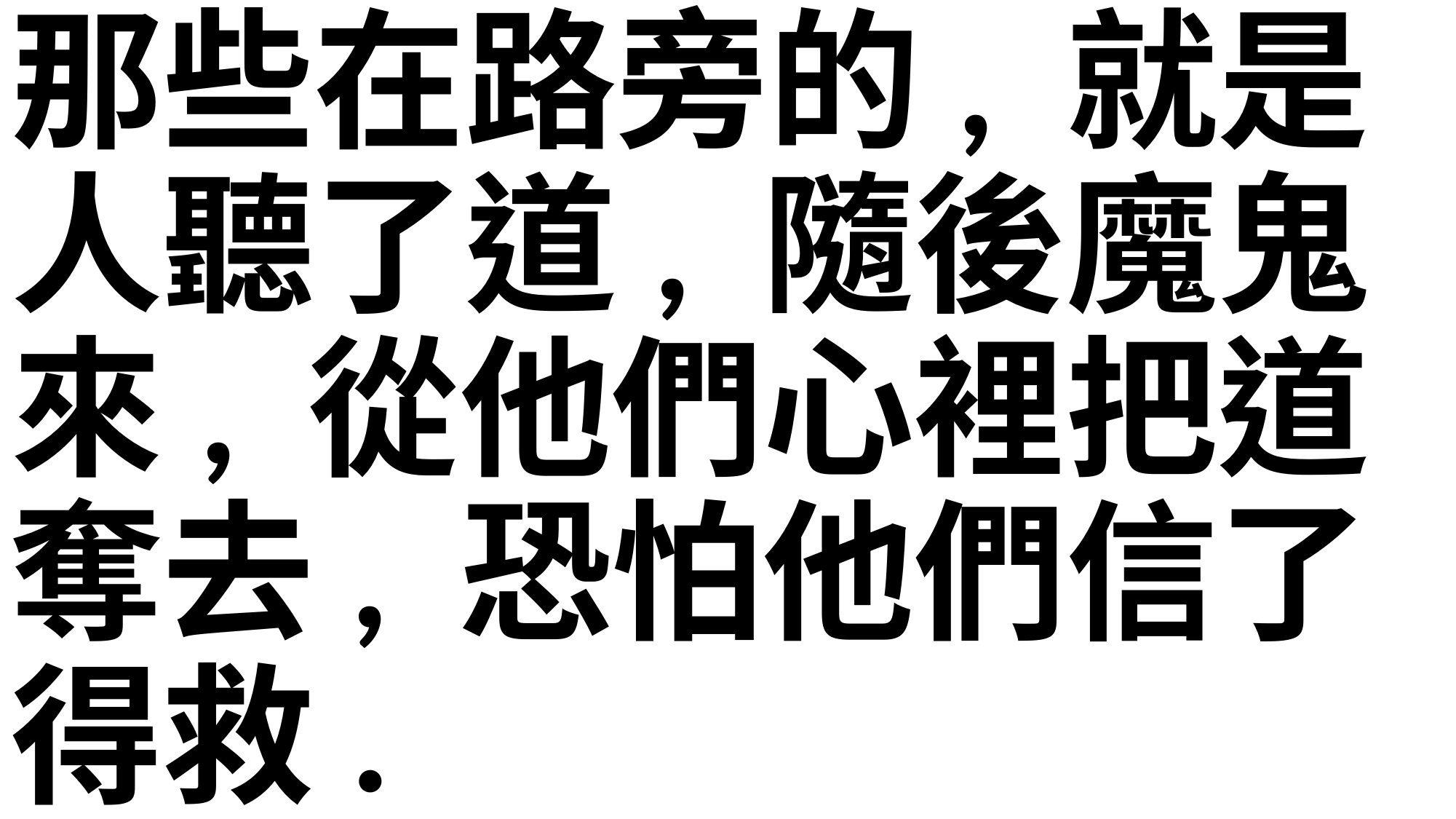

那些在路旁的, 就是人聽了道, 隨後魔鬼來, 從他們心裡把道奪去, 恐怕他們信了得救.